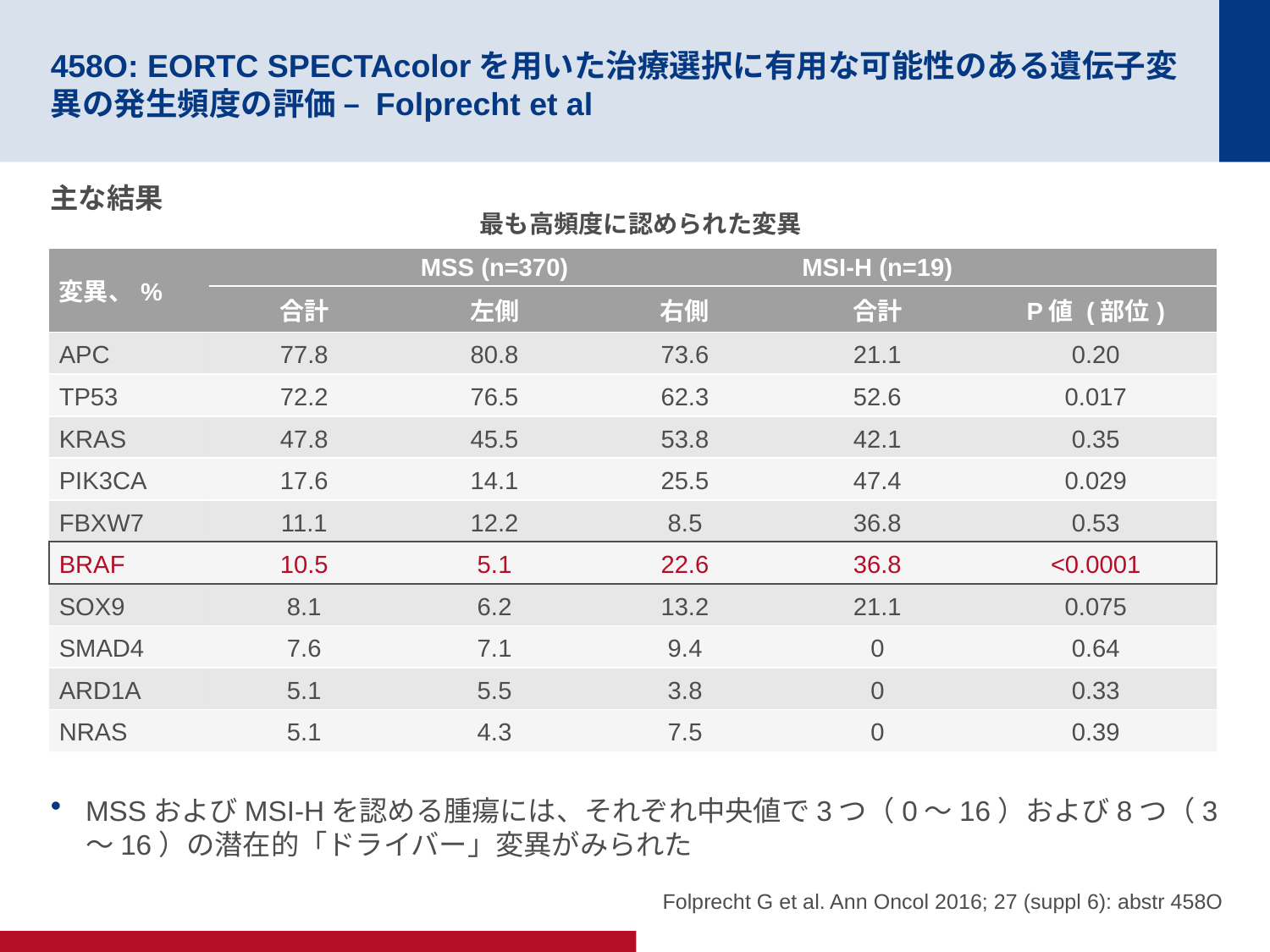

# 458O: EORTC SPECTAcolorを用いた治療選択に有用な可能性のある遺伝子変異の発生頻度の評価 – Folprecht et al
主な結果

MSSおよびMSI-Hを認める腫瘍には、それぞれ中央値で3つ（0～16）および8つ（3～16）の潜在的「ドライバー」変異がみられた

 最も高頻度に認められた変異
| 変異、% | MSS (n=370) |  |  | MSI-H (n=19) |  |
| --- | --- | --- | --- | --- | --- |
|  | 合計 | 左側 | 右側 | 合計 | P値 (部位) |
| APC | 77.8 | 80.8 | 73.6 | 21.1 | 0.20 |
| TP53 | 72.2 | 76.5 | 62.3 | 52.6 | 0.017 |
| KRAS | 47.8 | 45.5 | 53.8 | 42.1 | 0.35 |
| PIK3CA | 17.6 | 14.1 | 25.5 | 47.4 | 0.029 |
| FBXW7 | 11.1 | 12.2 | 8.5 | 36.8 | 0.53 |
| BRAF | 10.5 | 5.1 | 22.6 | 36.8 | <0.0001 |
| SOX9 | 8.1 | 6.2 | 13.2 | 21.1 | 0.075 |
| SMAD4 | 7.6 | 7.1 | 9.4 | 0 | 0.64 |
| ARD1A | 5.1 | 5.5 | 3.8 | 0 | 0.33 |
| NRAS | 5.1 | 4.3 | 7.5 | 0 | 0.39 |
Folprecht G et al. Ann Oncol 2016; 27 (suppl 6): abstr 458O